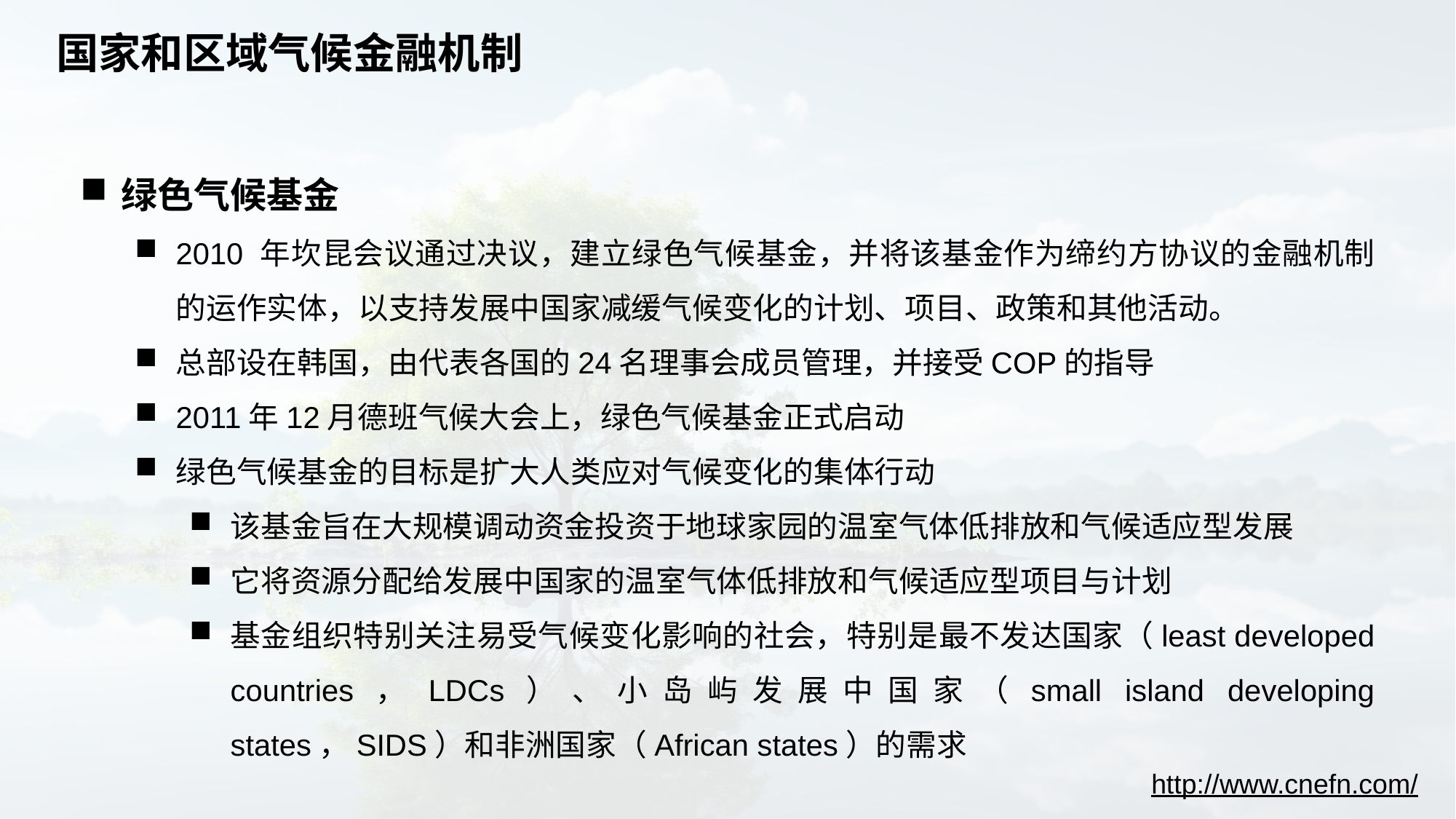

# 国家和区域气候金融机制
绿色气候基金
2010 年坎昆会议通过决议，建立绿色气候基金，并将该基金作为缔约方协议的金融机制的运作实体，以支持发展中国家减缓气候变化的计划、项目、政策和其他活动。
总部设在韩国，由代表各国的24名理事会成员管理，并接受COP的指导
2011年12月德班气候大会上，绿色气候基金正式启动
绿色气候基金的目标是扩大人类应对气候变化的集体行动
该基金旨在大规模调动资金投资于地球家园的温室气体低排放和气候适应型发展
它将资源分配给发展中国家的温室气体低排放和气候适应型项目与计划
基金组织特别关注易受气候变化影响的社会，特别是最不发达国家（least developed countries，LDCs）、小岛屿发展中国家（small island developing states，SIDS）和非洲国家（African states）的需求